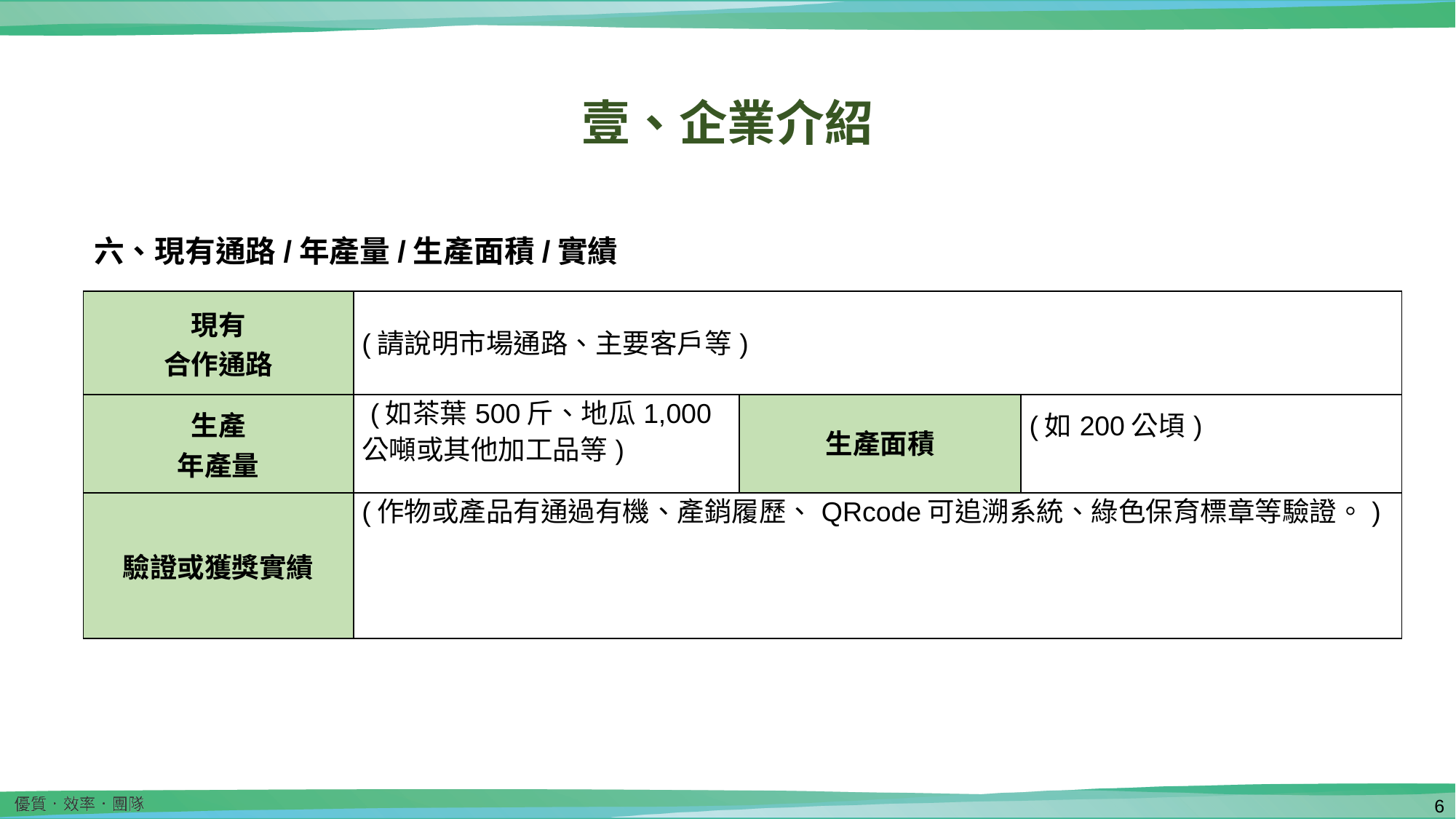

壹、企業介紹
六、現有通路/年產量/生產面積/實績
| 現有 合作通路 | (請說明市場通路、主要客戶等) | 現有 合作通路 (請說明企業農作物或產品的市場通路、主要客戶) | (請說明企業農作物或產品的市場通路、主要客戶) |
| --- | --- | --- | --- |
| 生產 年產量 | (如茶葉500斤、地瓜1,000公噸或其他加工品等) | 生產面積 | (如200公頃) |
| 驗證或獲獎實績 | (作物或產品有通過有機、產銷履歷、QRcode可追溯系統、綠色保育標章等驗證。) |  |  |
6